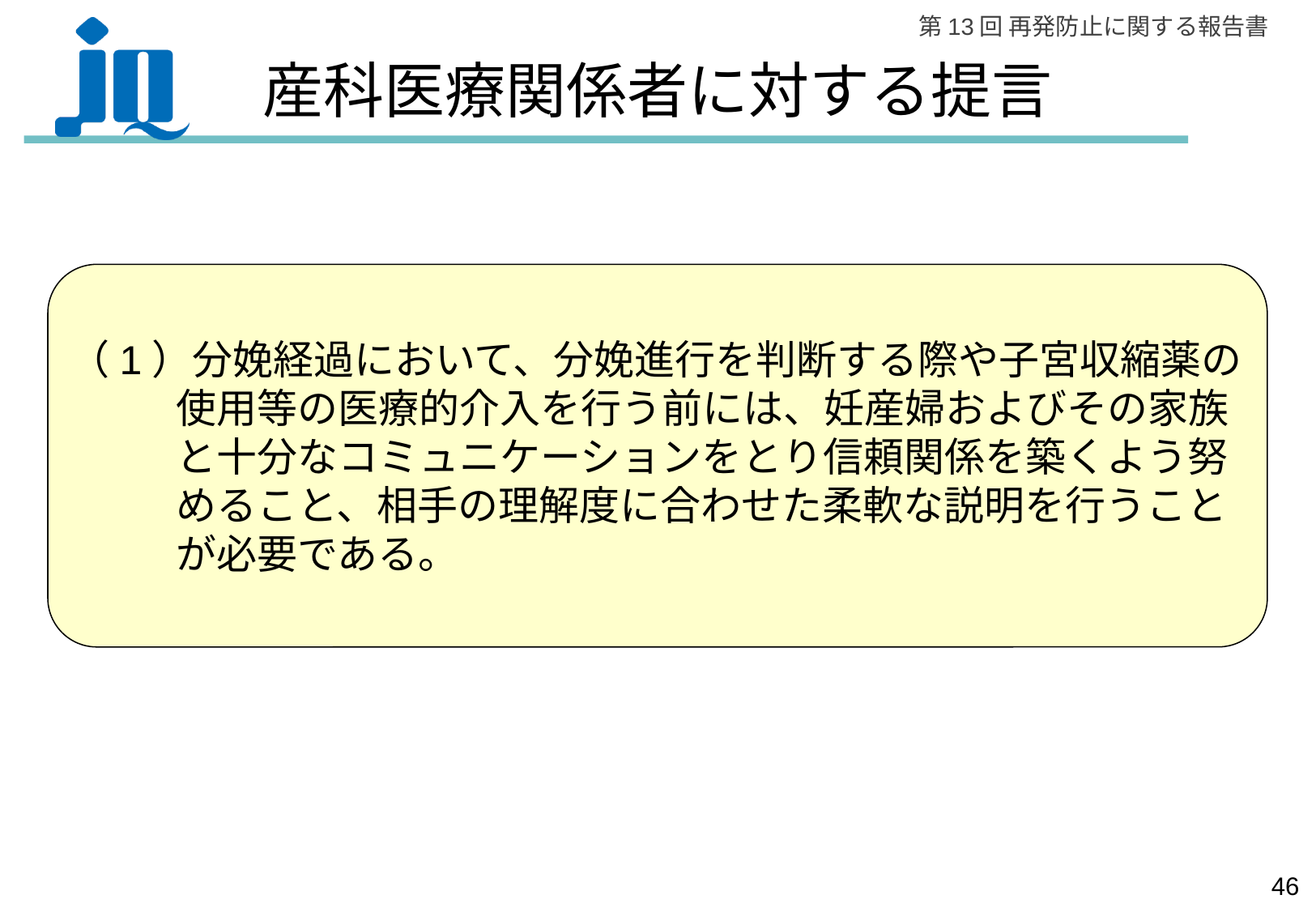

# 産科医療関係者に対する提言
（1）分娩経過において、分娩進行を判断する際や子宮収縮薬の使用等の医療的介入を行う前には、妊産婦およびその家族と十分なコミュニケーションをとり信頼関係を築くよう努めること、相手の理解度に合わせた柔軟な説明を行うことが必要である。
46